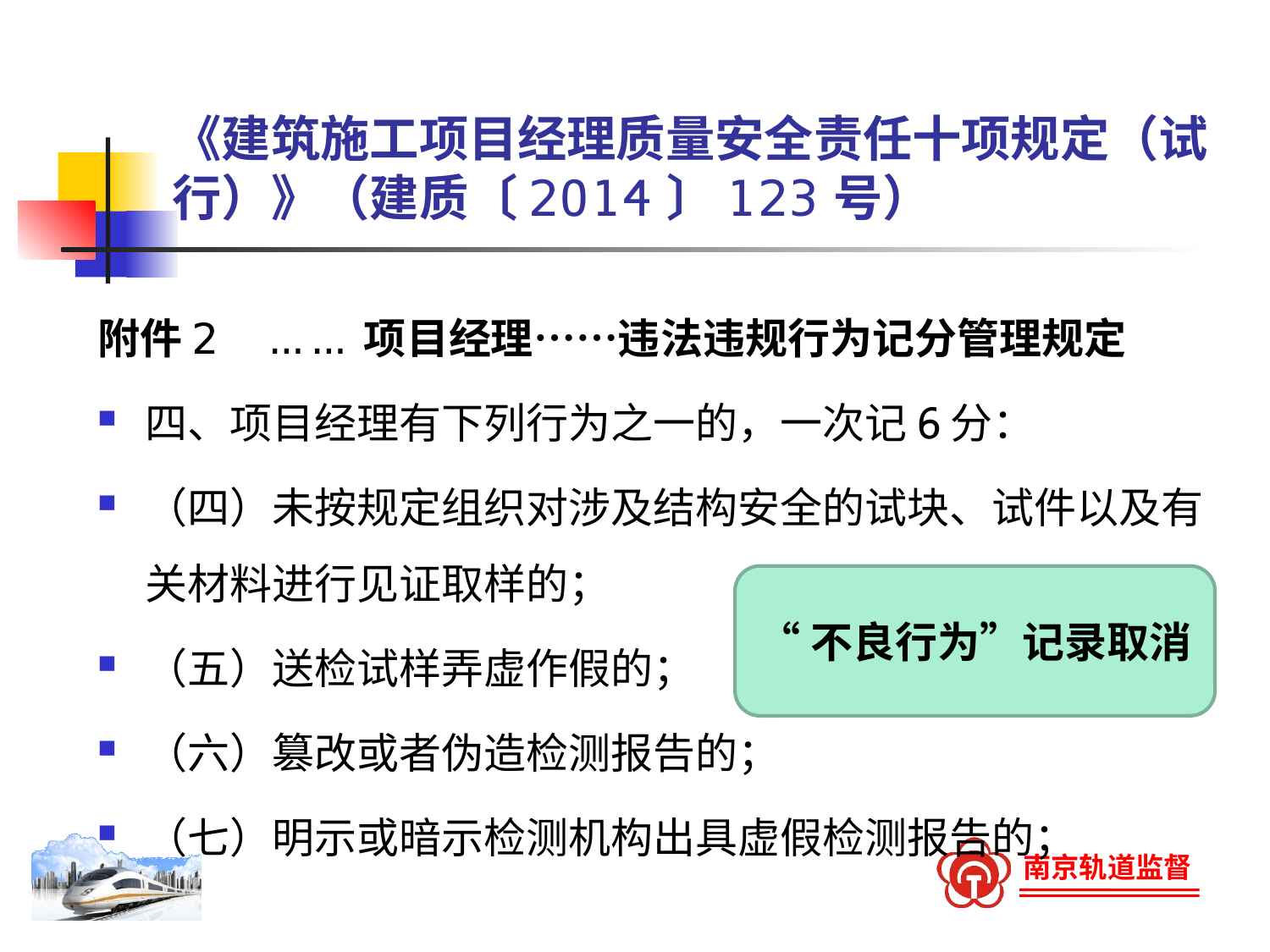

# 《建筑施工项目经理质量安全责任十项规定（试行）》（建质〔2014〕123号）
附件2    ……项目经理……违法违规行为记分管理规定
四、项目经理有下列行为之一的，一次记6分：
（四）未按规定组织对涉及结构安全的试块、试件以及有关材料进行见证取样的；
（五）送检试样弄虚作假的；
（六）篡改或者伪造检测报告的；
（七）明示或暗示检测机构出具虚假检测报告的；

“不良行为”记录取消